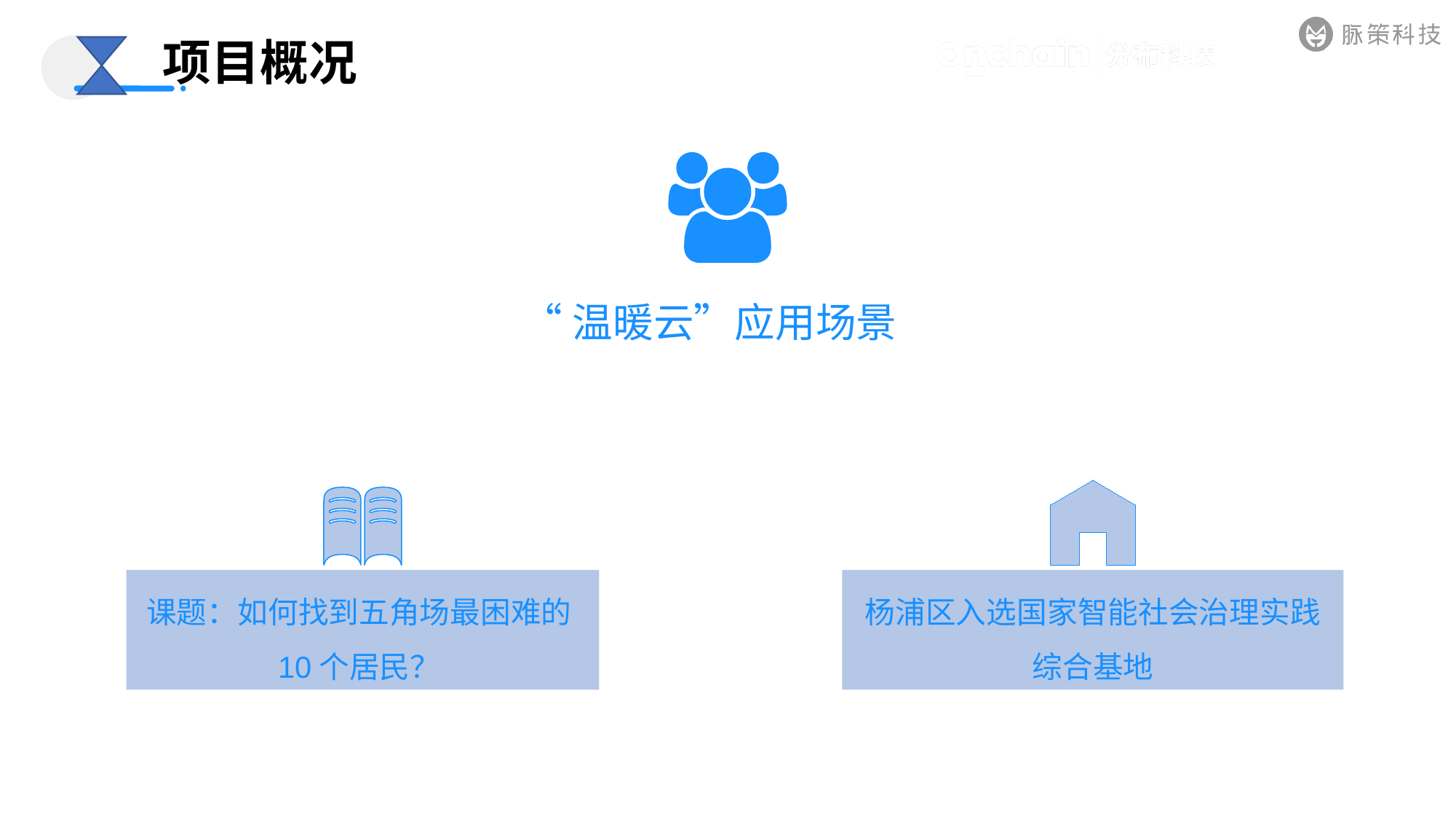

项目概况

“温暖云”应用场景

课题：如何找到五角场最困难的10个居民？
杨浦区入选国家智能社会治理实践综合基地